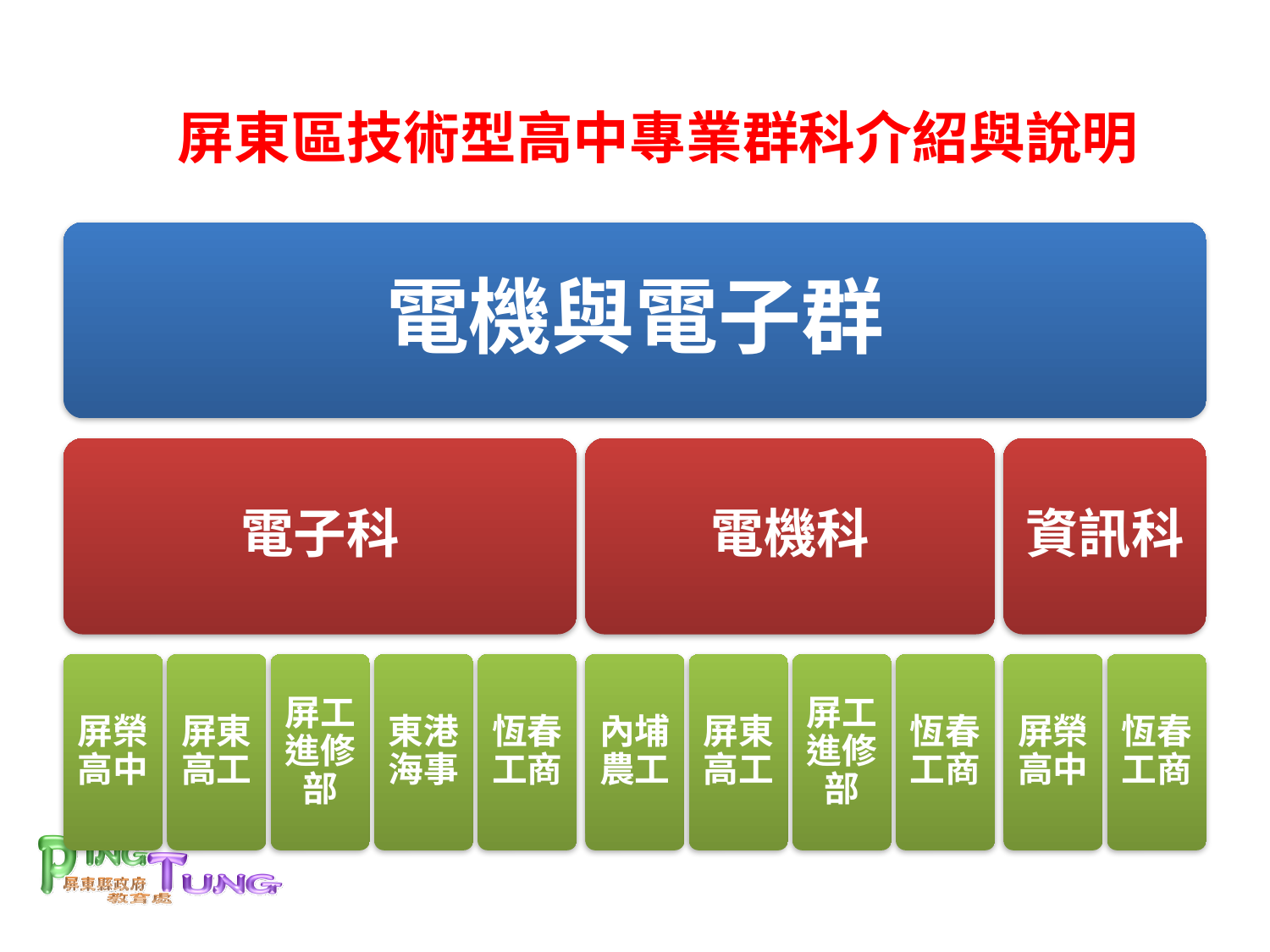

屏東區技術型高中專業群科介紹與說明

電機與電子群

電子科
電機科
資訊科

屏榮高中
屏東高工
屏工進修部
東港海事
恆春工商
內埔農工
屏東高工
屏工進修部
恆春工商
屏榮高中
恆春工商